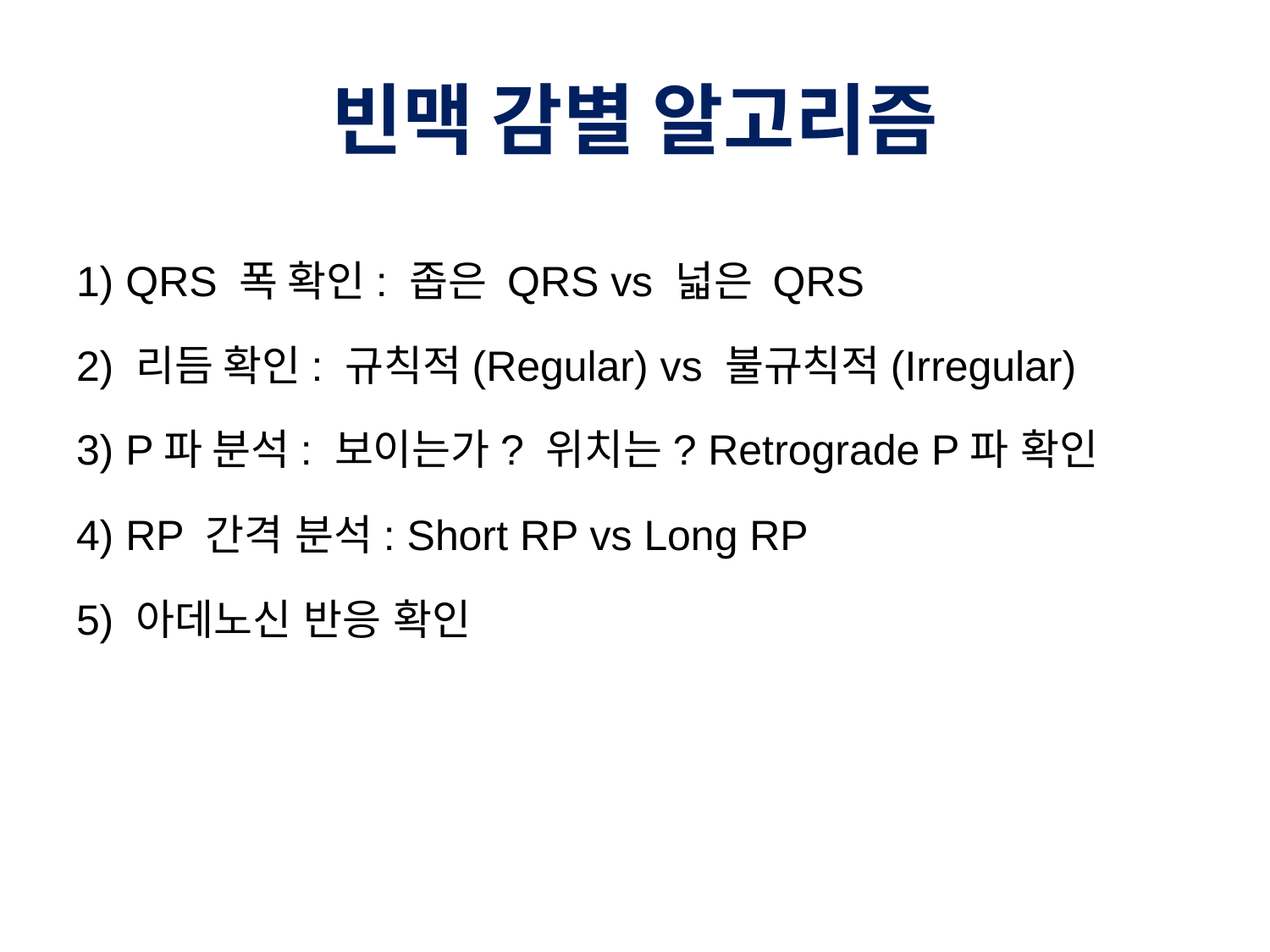

# 빈맥 감별 알고리즘
1) QRS 폭 확인: 좁은 QRS vs 넓은 QRS
2) 리듬 확인: 규칙적(Regular) vs 불규칙적(Irregular)
3) P파 분석: 보이는가? 위치는? Retrograde P파 확인
4) RP 간격 분석: Short RP vs Long RP
5) 아데노신 반응 확인